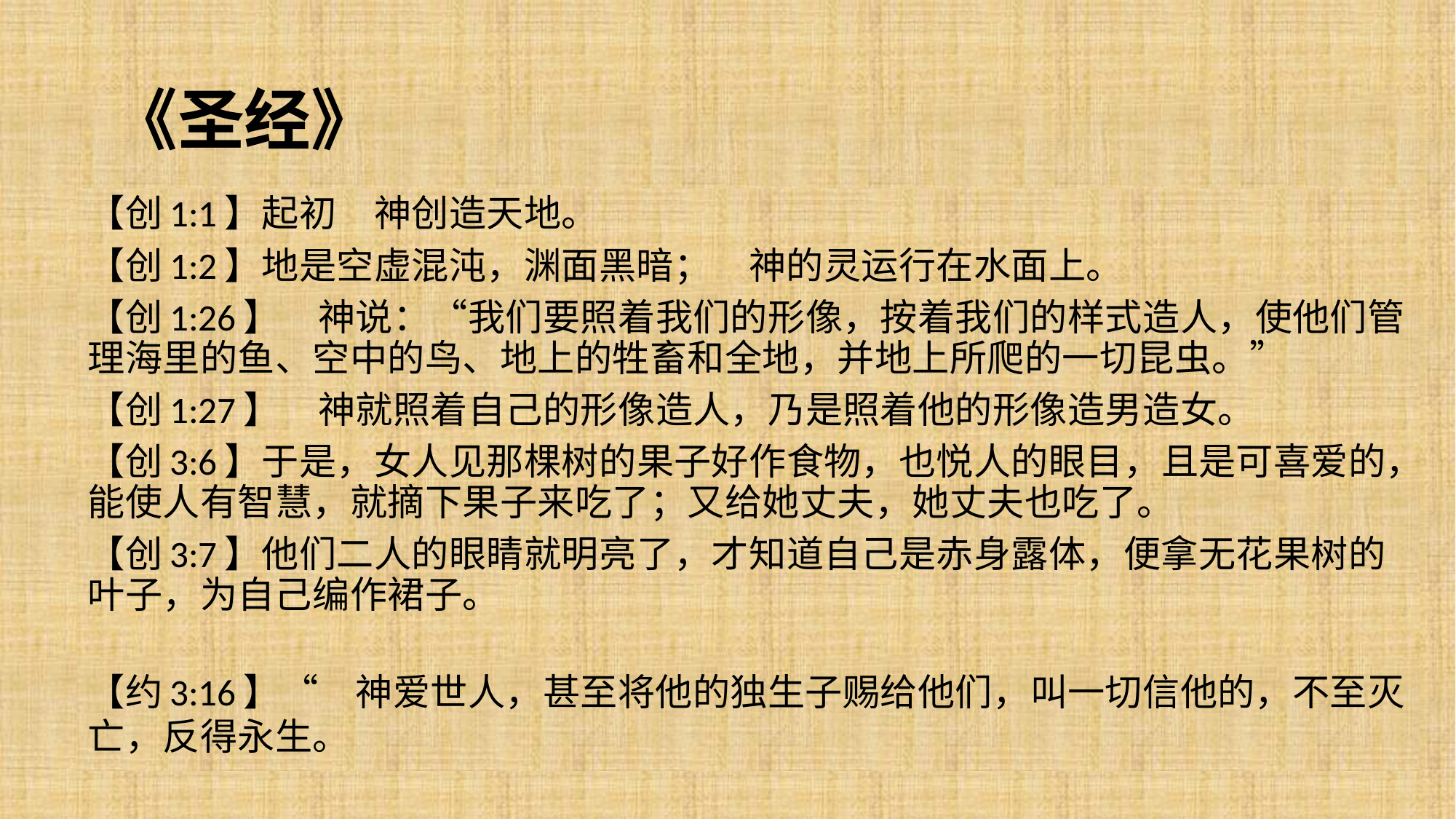

# 《圣经》
【创1:1】起初　神创造天地。
【创1:2】地是空虚混沌，渊面黑暗；　神的灵运行在水面上。
【创1:26】　神说：“我们要照着我们的形像，按着我们的样式造人，使他们管理海里的鱼、空中的鸟、地上的牲畜和全地，并地上所爬的一切昆虫。”
【创1:27】　神就照着自己的形像造人，乃是照着他的形像造男造女。
【创3:6】于是，女人见那棵树的果子好作食物，也悦人的眼目，且是可喜爱的，能使人有智慧，就摘下果子来吃了；又给她丈夫，她丈夫也吃了。
【创3:7】他们二人的眼睛就明亮了，才知道自己是赤身露体，便拿无花果树的叶子，为自己编作裙子。

【约3:16】“　神爱世人，甚至将他的独生子赐给他们，叫一切信他的，不至灭亡，反得永生。